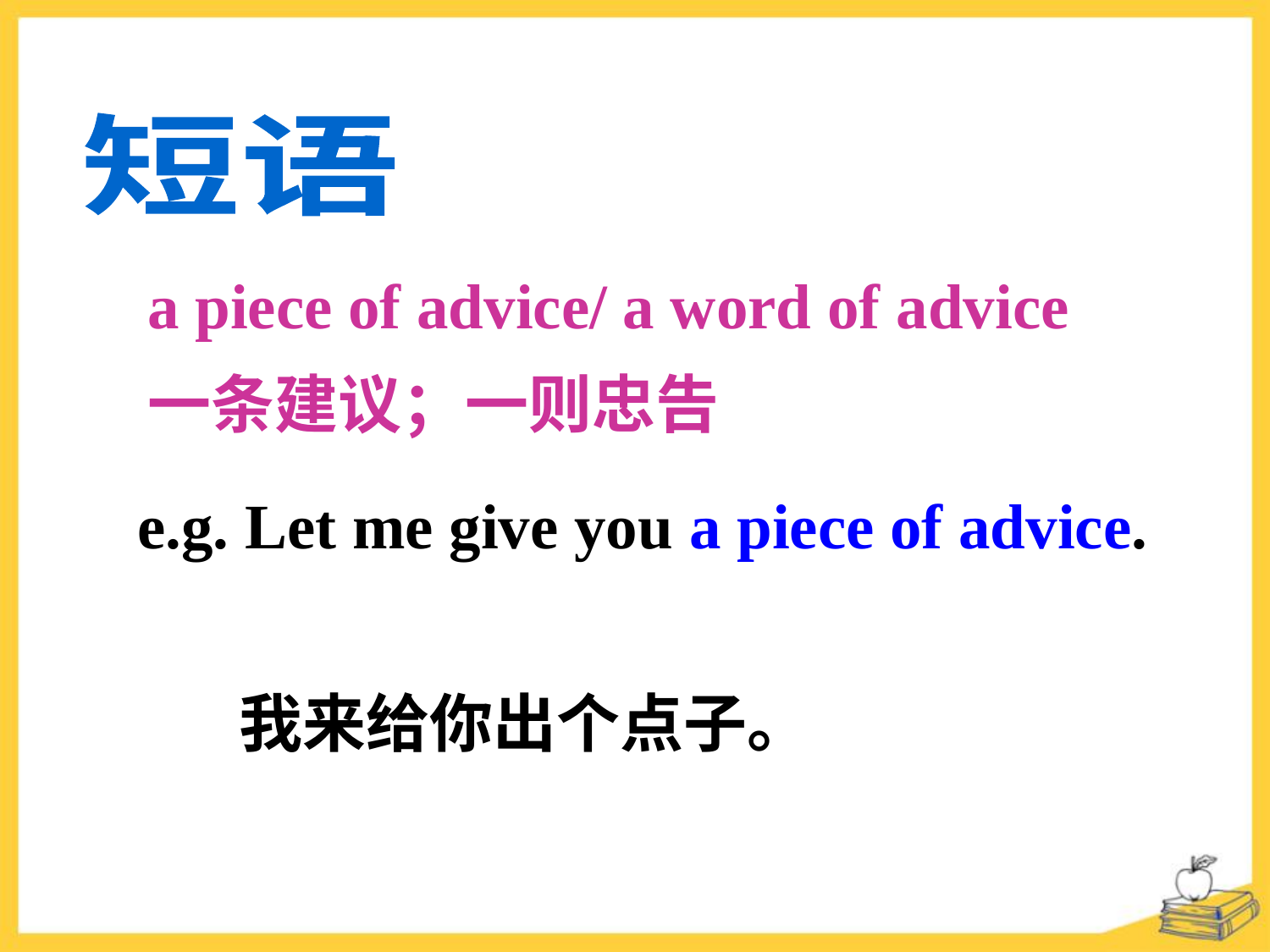

短语
a piece of advice/ a word of advice 一条建议；一则忠告
e.g. Let me give you a piece of advice.
      我来给你出个点子。